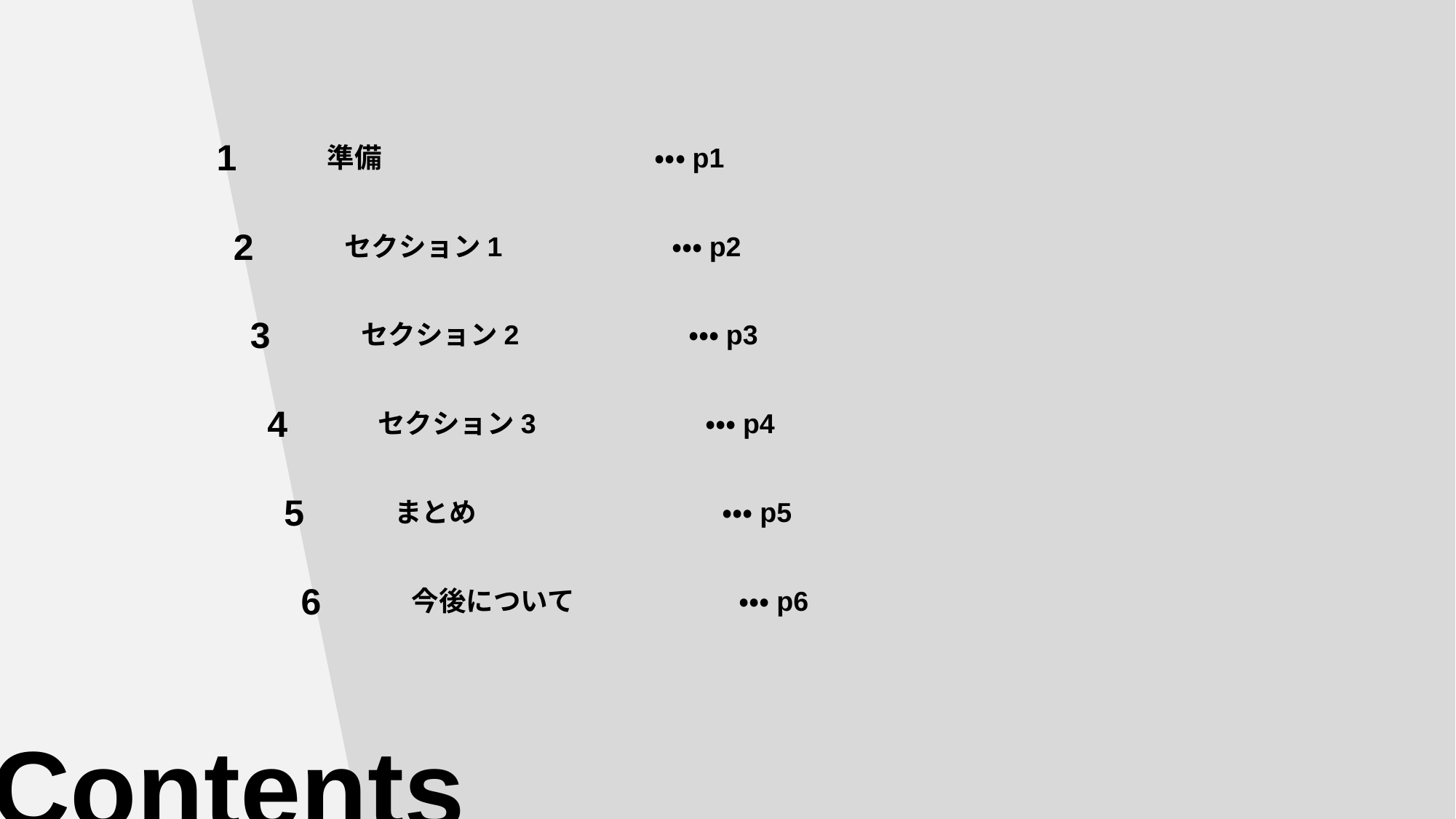

1
準備			・・・p1
2
セクション1		・・・p2
3
セクション2		・・・p3
4
セクション3		・・・p4
5
まとめ			・・・p5
6
今後について		・・・p6
Contents